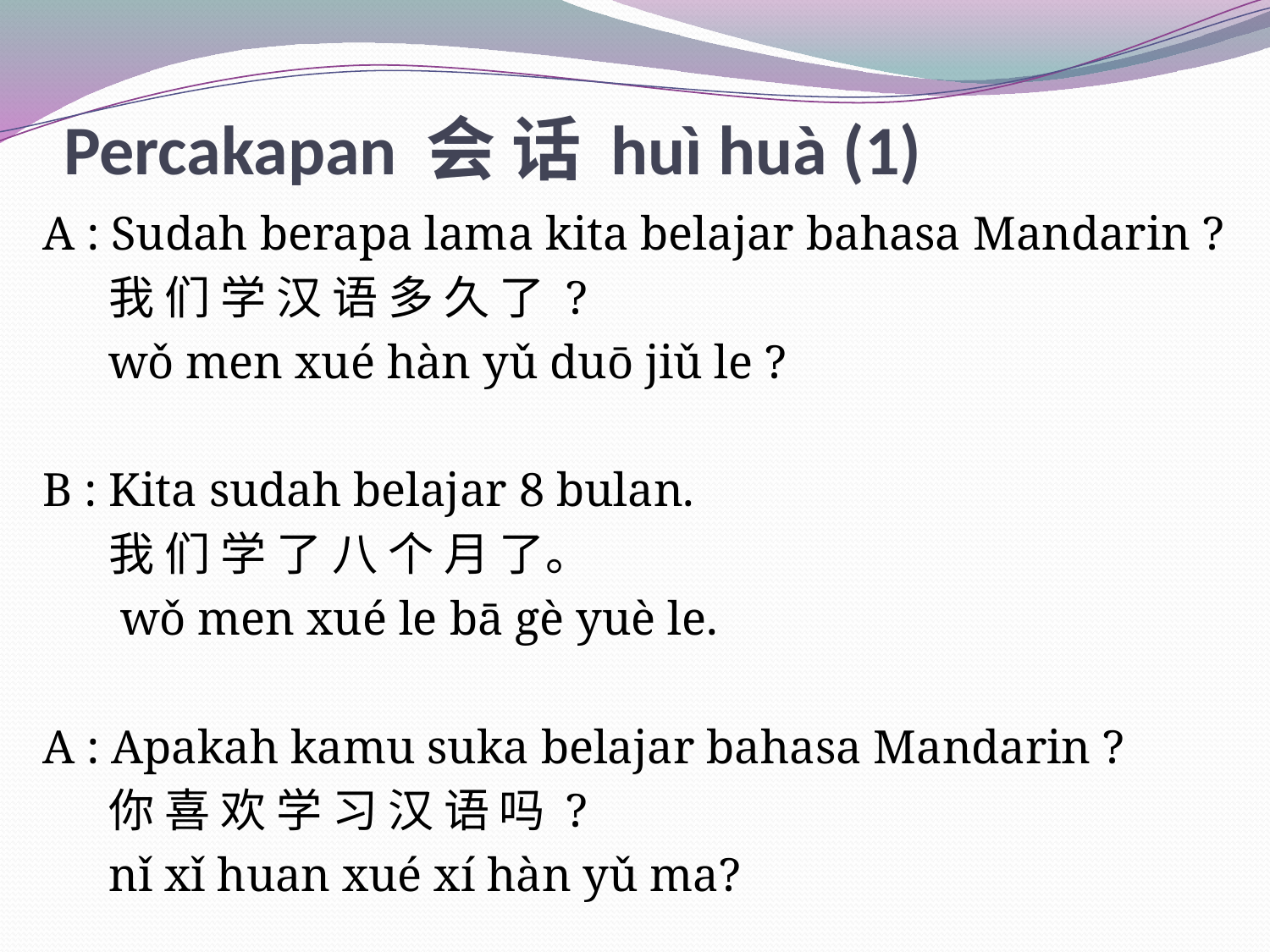

# Percakapan 会 话 huì huà (1)
A : Sudah berapa lama kita belajar bahasa Mandarin ?
	我 们 学 汉 语 多 久 了 ?
	wǒ men xué hàn yǔ duō jiǔ le ?

B : Kita sudah belajar 8 bulan.
	我 们 学 了 八 个 月 了。
	 wǒ men xué le bā gè yuè le.

A : Apakah kamu suka belajar bahasa Mandarin ?
	你 喜 欢 学 习 汉 语 吗 ?
	nǐ xǐ huan xué xí hàn yǔ ma?